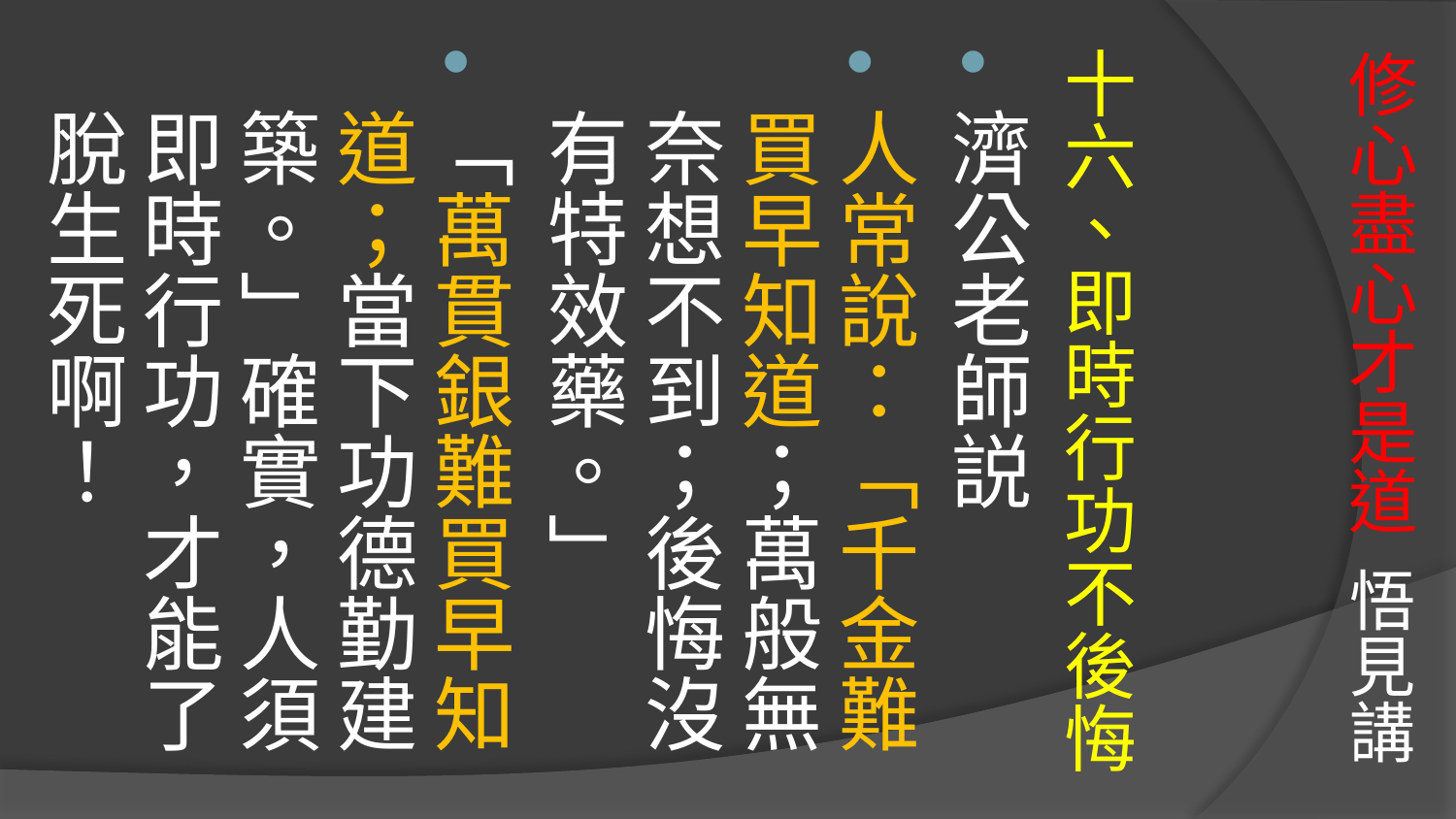

# 修心盡心才是道  悟見講
十六、即時行功不後悔
濟公老師説
人常說：「千金難買早知道；萬般無奈想不到；後悔沒有特效藥。」
「萬貫銀難買早知道；當下功德勤建築。」確實，人須即時行功，才能了脫生死啊！